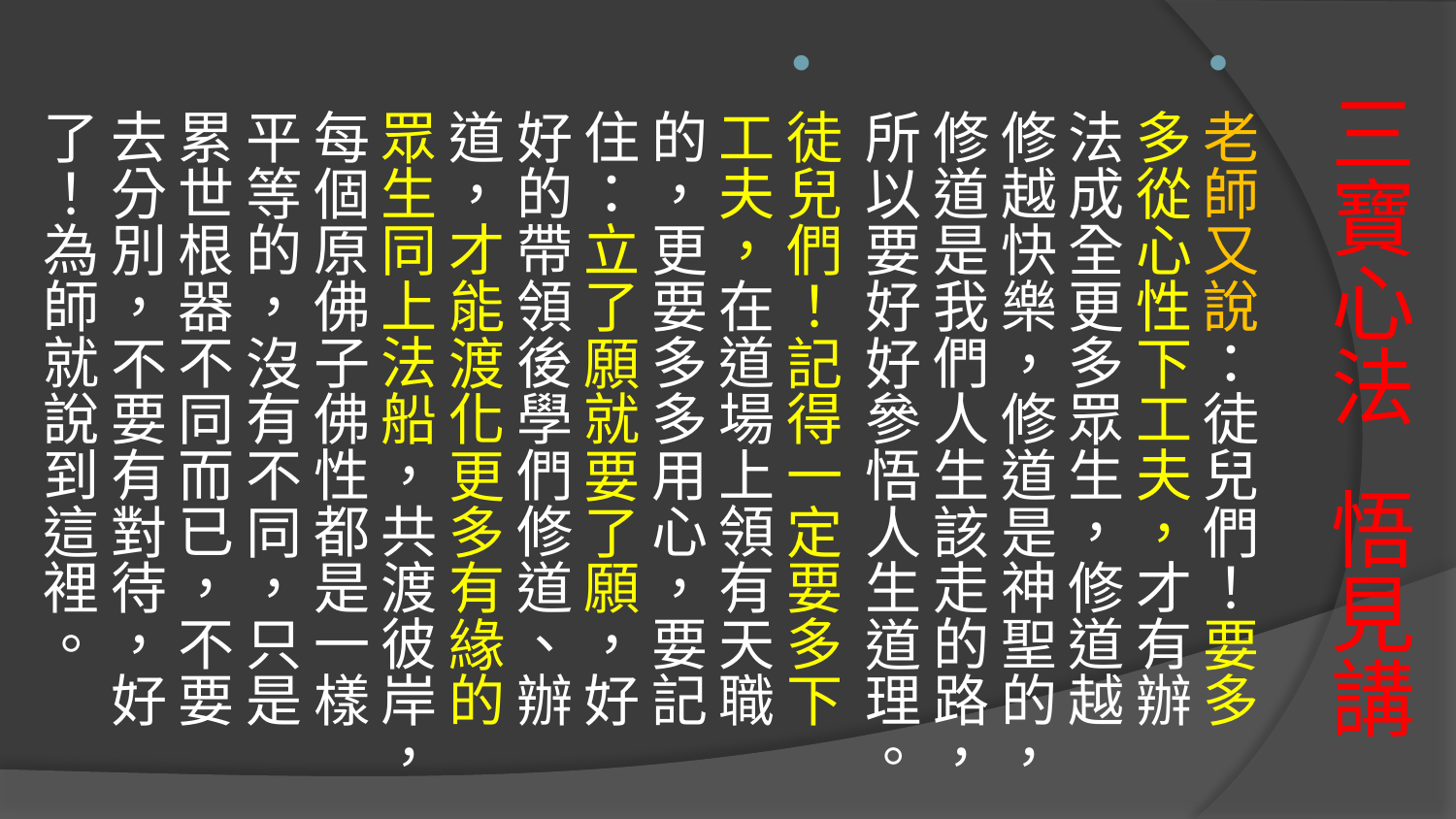

老師又說：徒兒們！要多多從心性下工夫，才有辦法成全更多眾生，修道越修越快樂，修道是神聖的，修道是我們人生該走的路，所以要好好參悟人生道理。
徒兒們！記得一定要多下工夫，在道場上領有天職的，更要多多用心，要記住：立了願就要了願，好好的帶領後學們修道、辦道，才能渡化更多有緣的眾生同上法船，共渡彼岸，每個原佛子佛性都是一樣平等的，沒有不同，只是累世根器不同而已，不要去分別，不要有對待，好了！為師就說到這裡。
# 三寶心法   悟見講